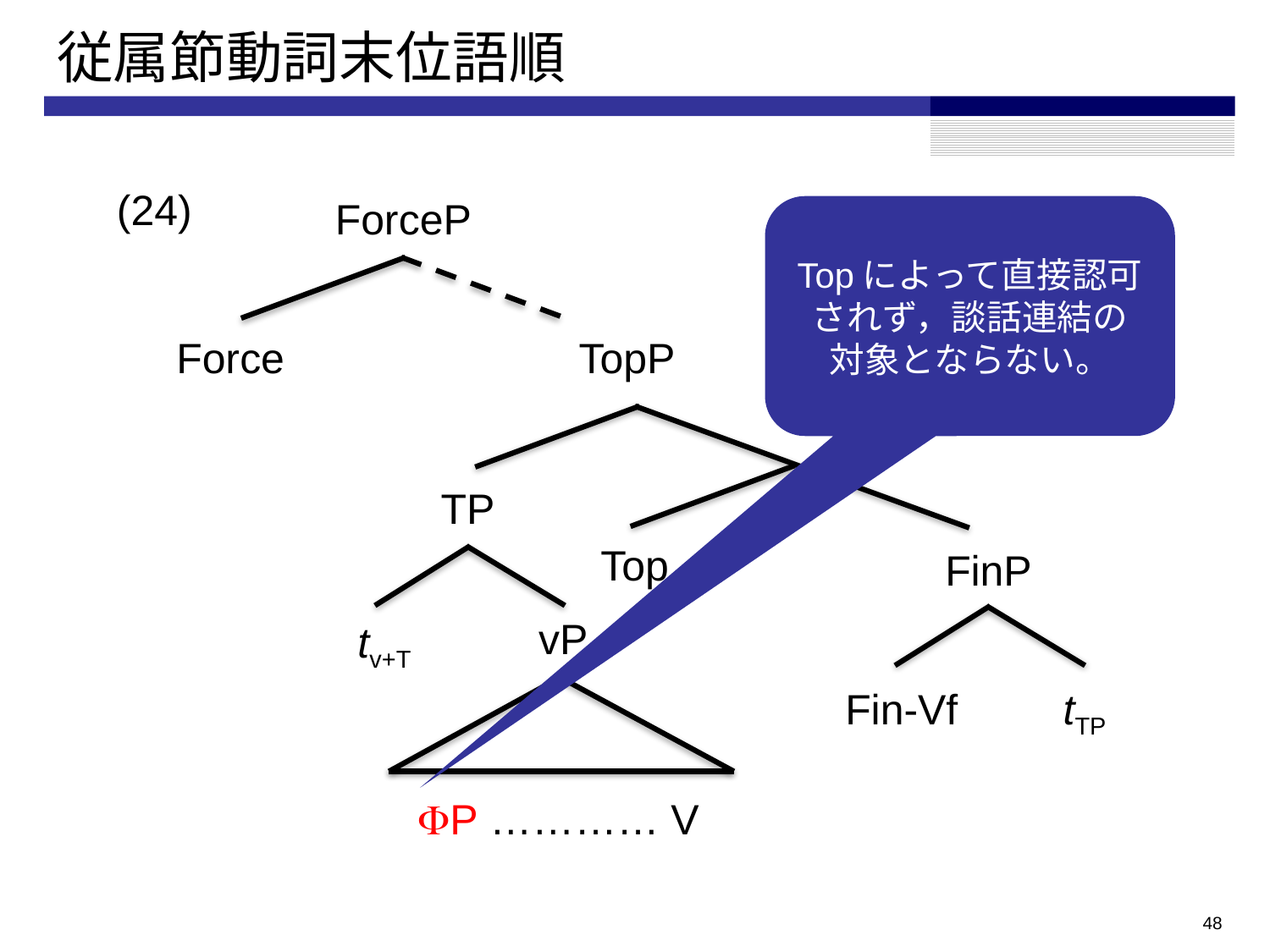

# 従属節動詞末位語順
(24)
  ForceP
Topによって直接認可されず，談話連結の
対象とならない。
 Force
   TopP
      TP
   Top
    FinP
    vP
  tv+T
  Fin-Vf
    tTP
ΦP ………… V
48